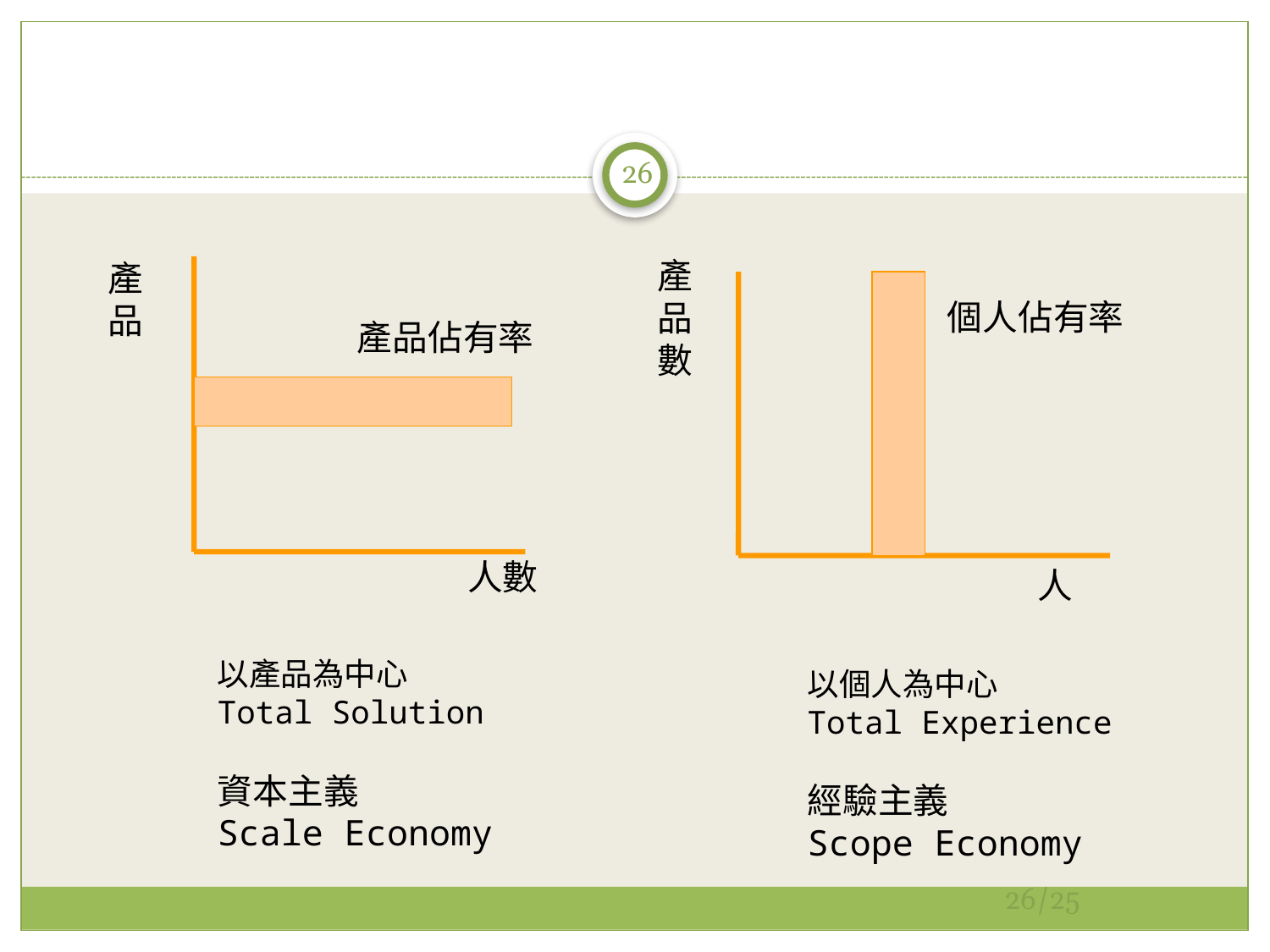

#
26

產
品

產品佔有率
人數

以產品為中心
Total Solution

資本主義
Scale Economy
產
品
數

個人佔有率
人

以個人為中心
Total Experience

經驗主義
Scope Economy
26/25